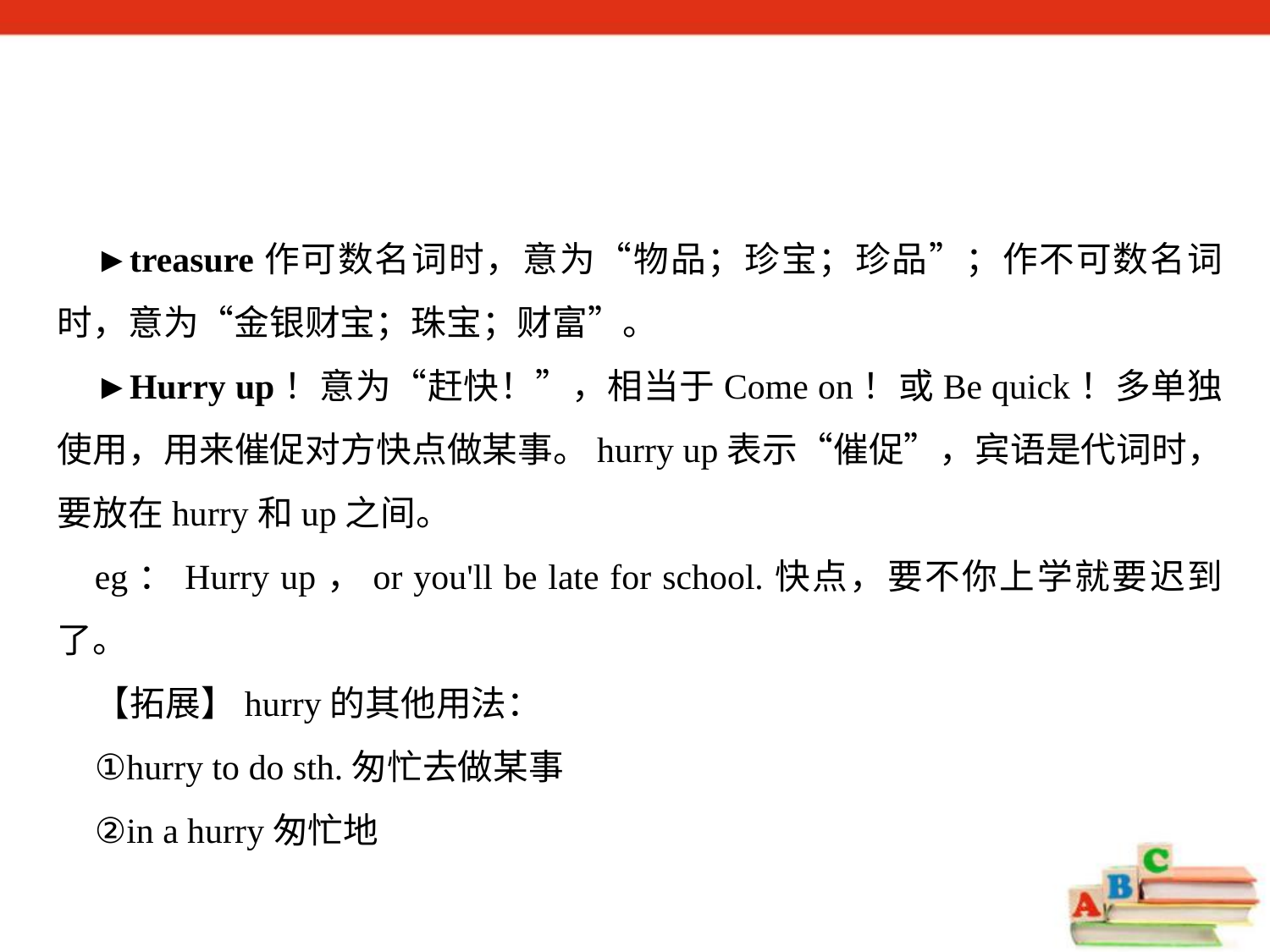

►treasure作可数名词时，意为“物品；珍宝；珍品”；作不可数名词时，意为“金银财宝；珠宝；财富”。
►Hurry up！意为“赶快！”，相当于Come on！或Be quick！多单独使用，用来催促对方快点做某事。hurry up表示“催促”，宾语是代词时，要放在hurry和up之间。
eg：Hurry up，or you'll be late for school.快点，要不你上学就要迟到了。
【拓展】hurry的其他用法：
①hurry to do sth.匆忙去做某事
②in a hurry匆忙地